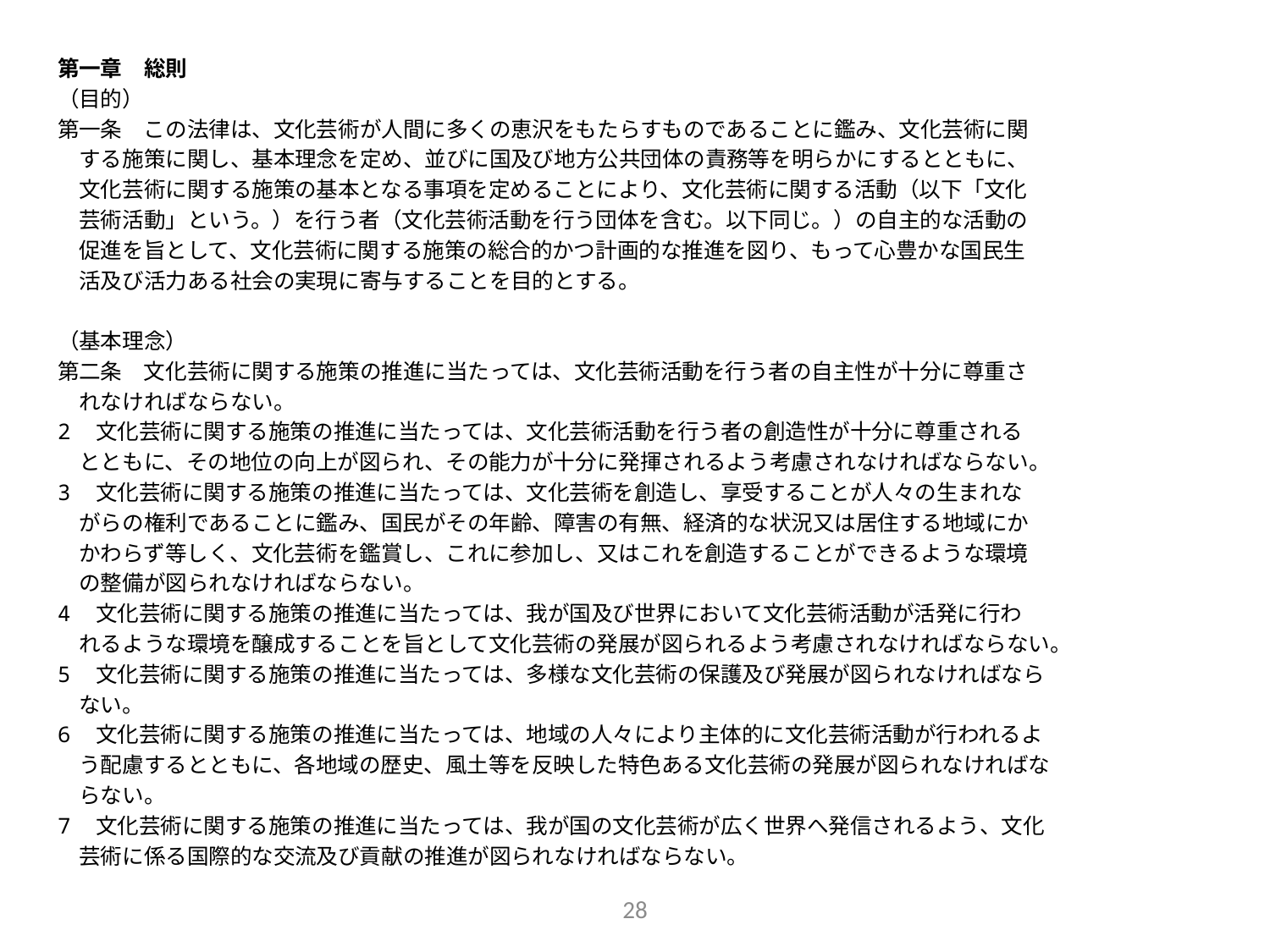

第一章　総則
（目的）
第一条　この法律は、文化芸術が人間に多くの恵沢をもたらすものであることに鑑み、文化芸術に関
　する施策に関し、基本理念を定め、並びに国及び地方公共団体の責務等を明らかにするとともに、
　文化芸術に関する施策の基本となる事項を定めることにより、文化芸術に関する活動（以下「文化
　芸術活動」という。）を行う者（文化芸術活動を行う団体を含む。以下同じ。）の自主的な活動の
　促進を旨として、文化芸術に関する施策の総合的かつ計画的な推進を図り、もって心豊かな国民生
　活及び活力ある社会の実現に寄与することを目的とする。

（基本理念）
第二条　文化芸術に関する施策の推進に当たっては、文化芸術活動を行う者の自主性が十分に尊重さ
　れなければならない。
2　文化芸術に関する施策の推進に当たっては、文化芸術活動を行う者の創造性が十分に尊重される
　とともに、その地位の向上が図られ、その能力が十分に発揮されるよう考慮されなければならない。
3　文化芸術に関する施策の推進に当たっては、文化芸術を創造し、享受することが人々の生まれな
　がらの権利であることに鑑み、国民がその年齢、障害の有無、経済的な状況又は居住する地域にか
　かわらず等しく、文化芸術を鑑賞し、これに参加し、又はこれを創造することができるような環境
　の整備が図られなければならない。
4　文化芸術に関する施策の推進に当たっては、我が国及び世界において文化芸術活動が活発に行わ
　れるような環境を醸成することを旨として文化芸術の発展が図られるよう考慮されなければならない。
5　文化芸術に関する施策の推進に当たっては、多様な文化芸術の保護及び発展が図られなければなら
　ない。
6　文化芸術に関する施策の推進に当たっては、地域の人々により主体的に文化芸術活動が行われるよ
　う配慮するとともに、各地域の歴史、風土等を反映した特色ある文化芸術の発展が図られなければな
　らない。
7　文化芸術に関する施策の推進に当たっては、我が国の文化芸術が広く世界へ発信されるよう、文化
　芸術に係る国際的な交流及び貢献の推進が図られなければならない。

28